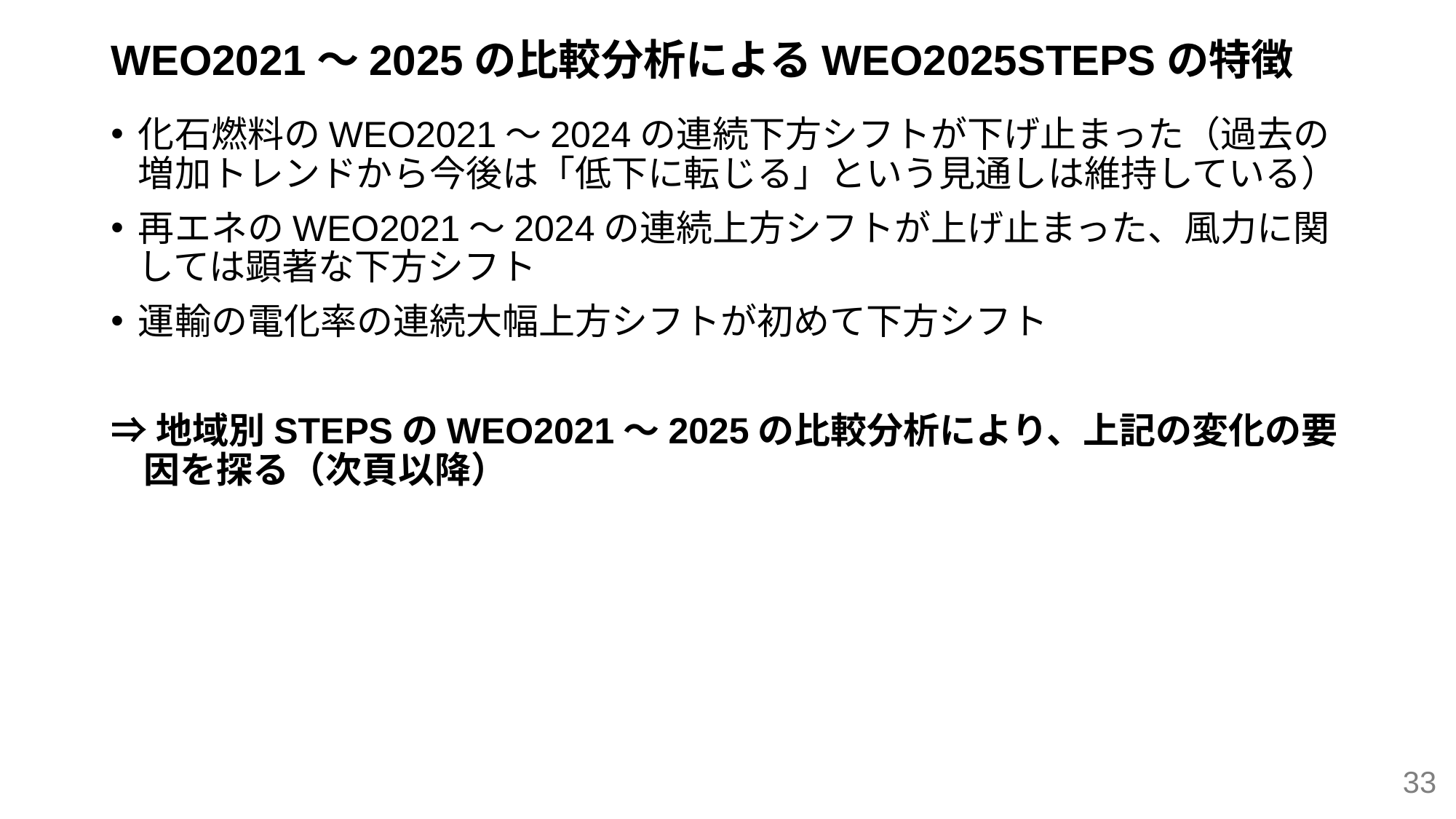

# WEO2021～2025の比較分析によるWEO2025STEPSの特徴
化石燃料のWEO2021～2024の連続下方シフトが下げ止まった（過去の増加トレンドから今後は「低下に転じる」という見通しは維持している）
再エネのWEO2021～2024の連続上方シフトが上げ止まった、風力に関しては顕著な下方シフト
運輸の電化率の連続大幅上方シフトが初めて下方シフト

⇒地域別STEPSのWEO2021～2025の比較分析により、上記の変化の要因を探る（次頁以降）

33